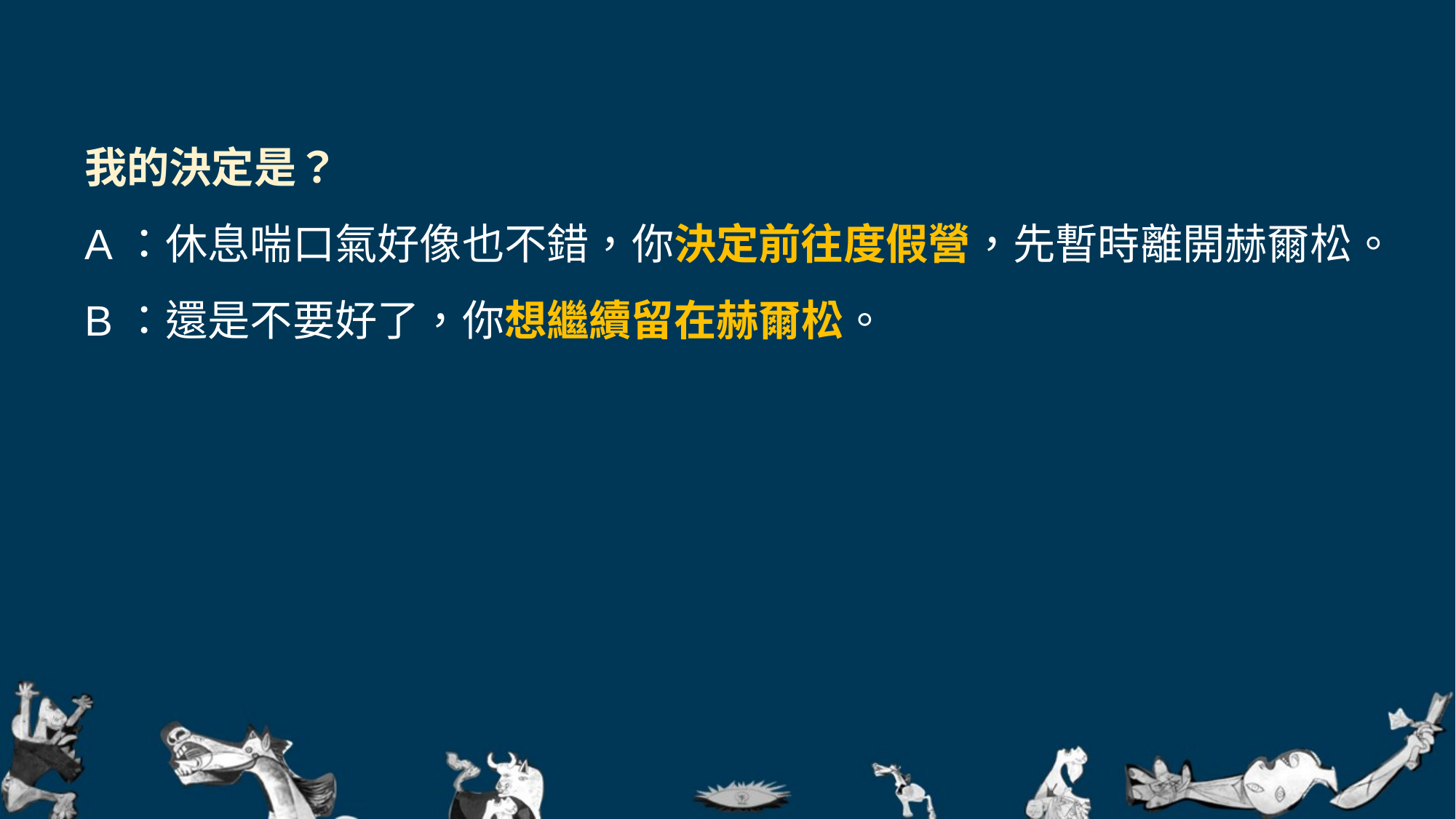

我的決定是？
A：休息喘口氣好像也不錯，你決定前往度假營，先暫時離開赫爾松。
B：還是不要好了，你想繼續留在赫爾松。